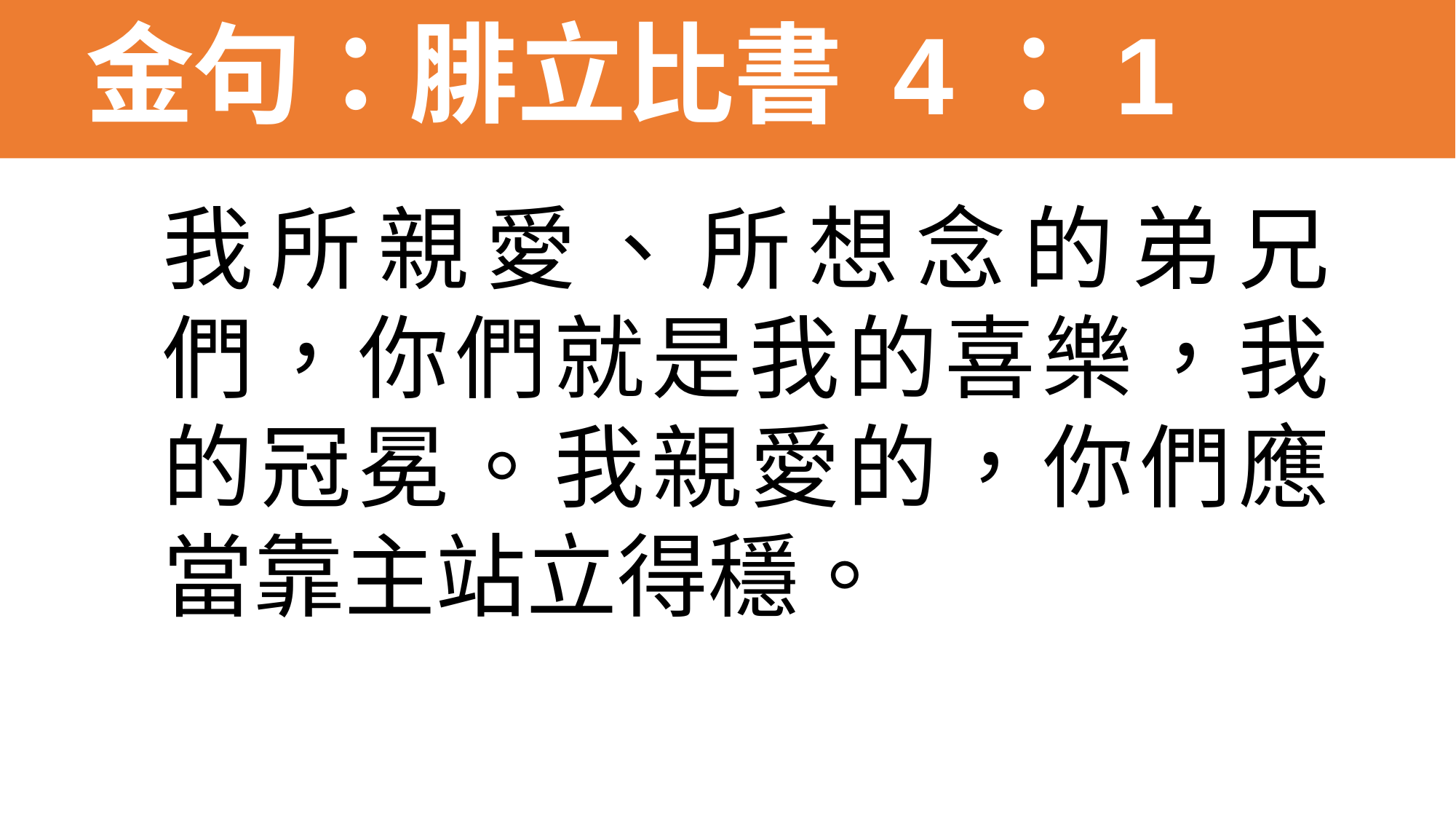

金句：腓立比書 4：1
我所親愛、所想念的弟兄們，你們就是我的喜樂，我的冠冕。我親愛的，你們應當靠主站立得穩。